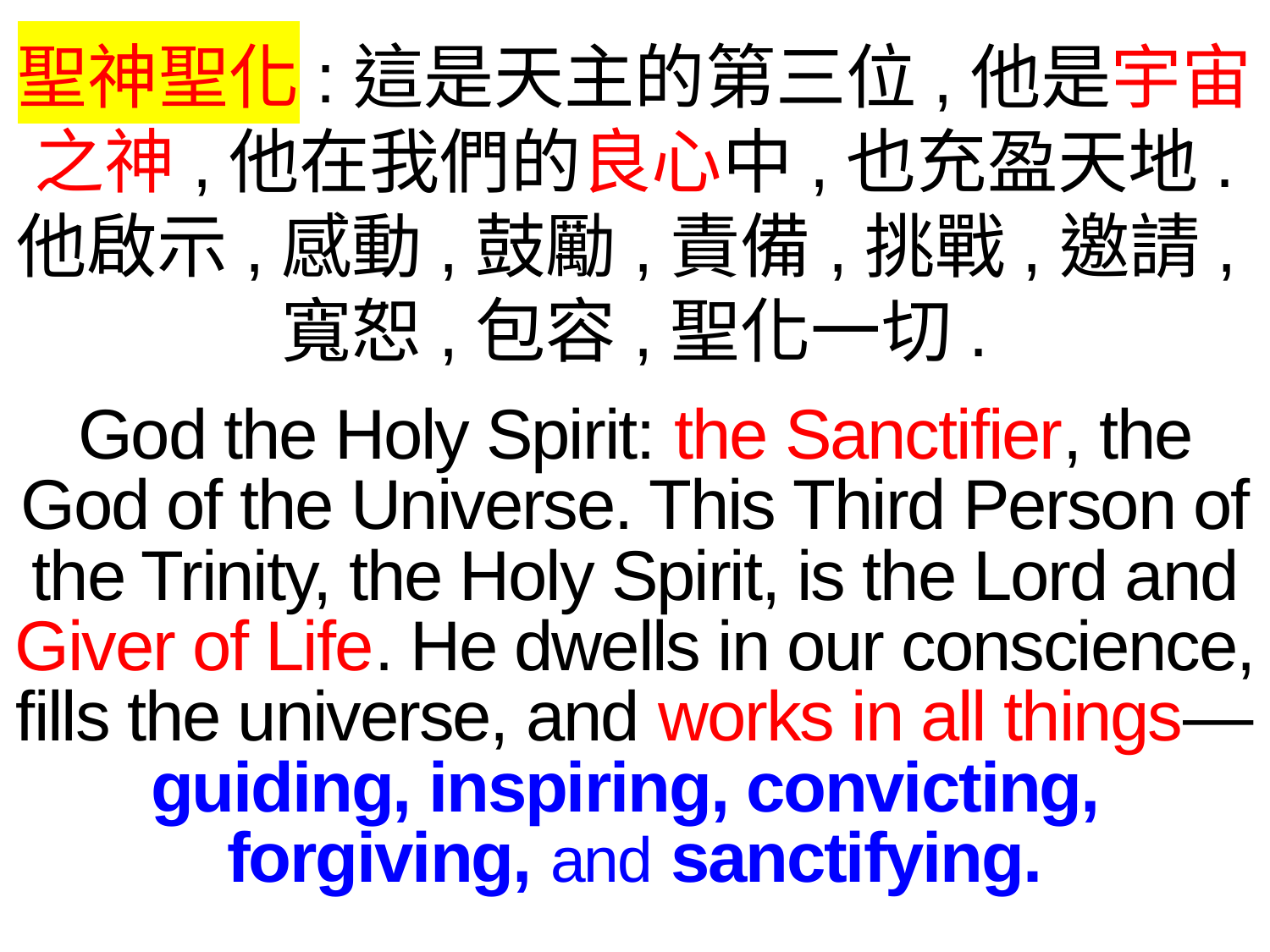

聖神聖化:這是天主的第三位,他是宇宙之神,他在我們的良心中,也充盈天地.
他啟示,感動,鼓勵,責備,挑戰,邀請,寬恕,包容,聖化一切.
God the Holy Spirit: the Sanctifier, the God of the Universe. This Third Person of the Trinity, the Holy Spirit, is the Lord and Giver of Life. He dwells in our conscience, fills the universe, and works in all things—guiding, inspiring, convicting,
forgiving, and sanctifying.